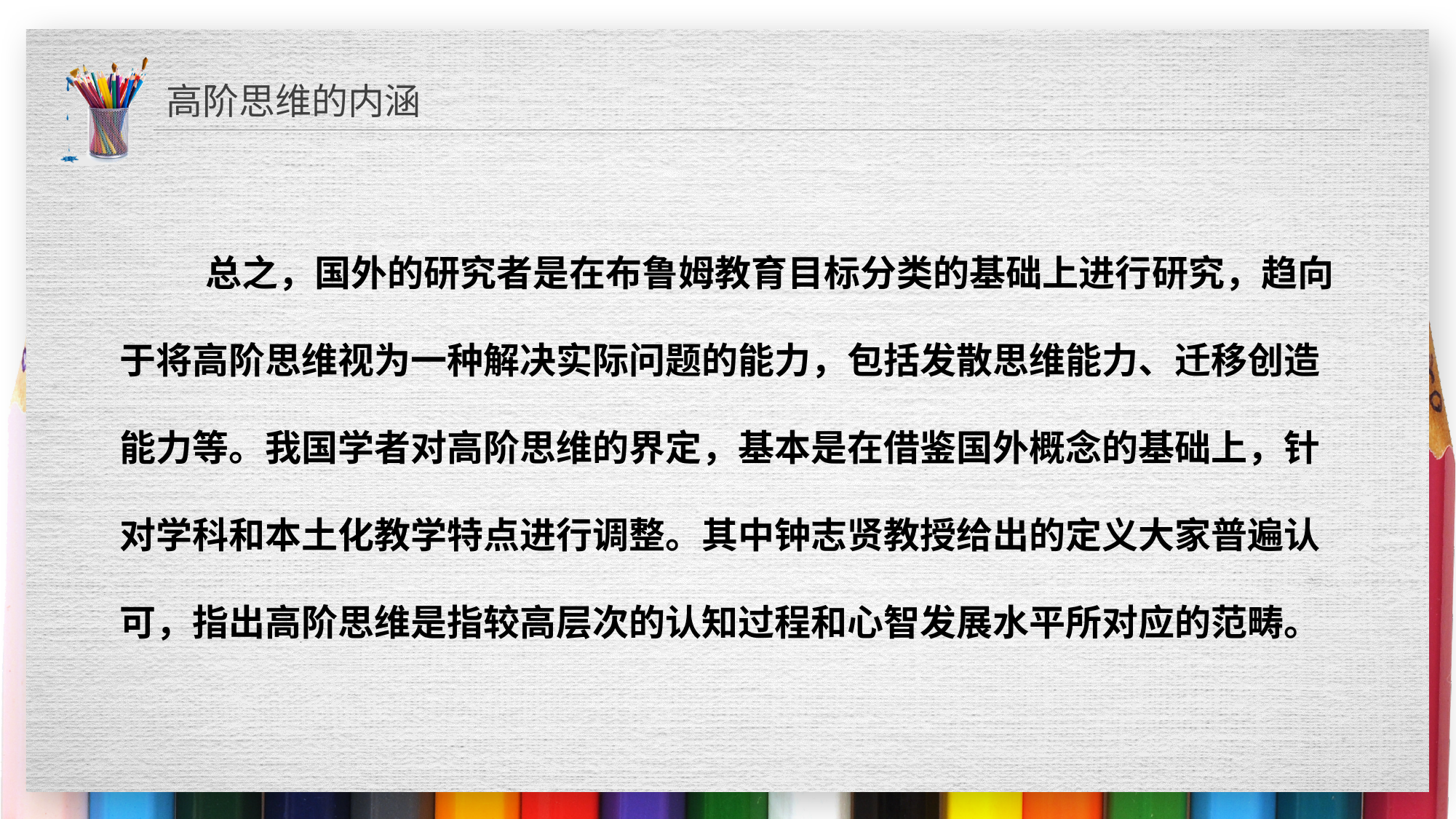

高阶思维的内涵
总之，国外的研究者是在布鲁姆教育目标分类的基础上进行研究，趋向于将高阶思维视为一种解决实际问题的能力，包括发散思维能力、迁移创造能力等。我国学者对高阶思维的界定，基本是在借鉴国外概念的基础上，针对学科和本土化教学特点进行调整。其中钟志贤教授给出的定义大家普遍认可，指出高阶思维是指较高层次的认知过程和心智发展水平所对应的范畴。

7